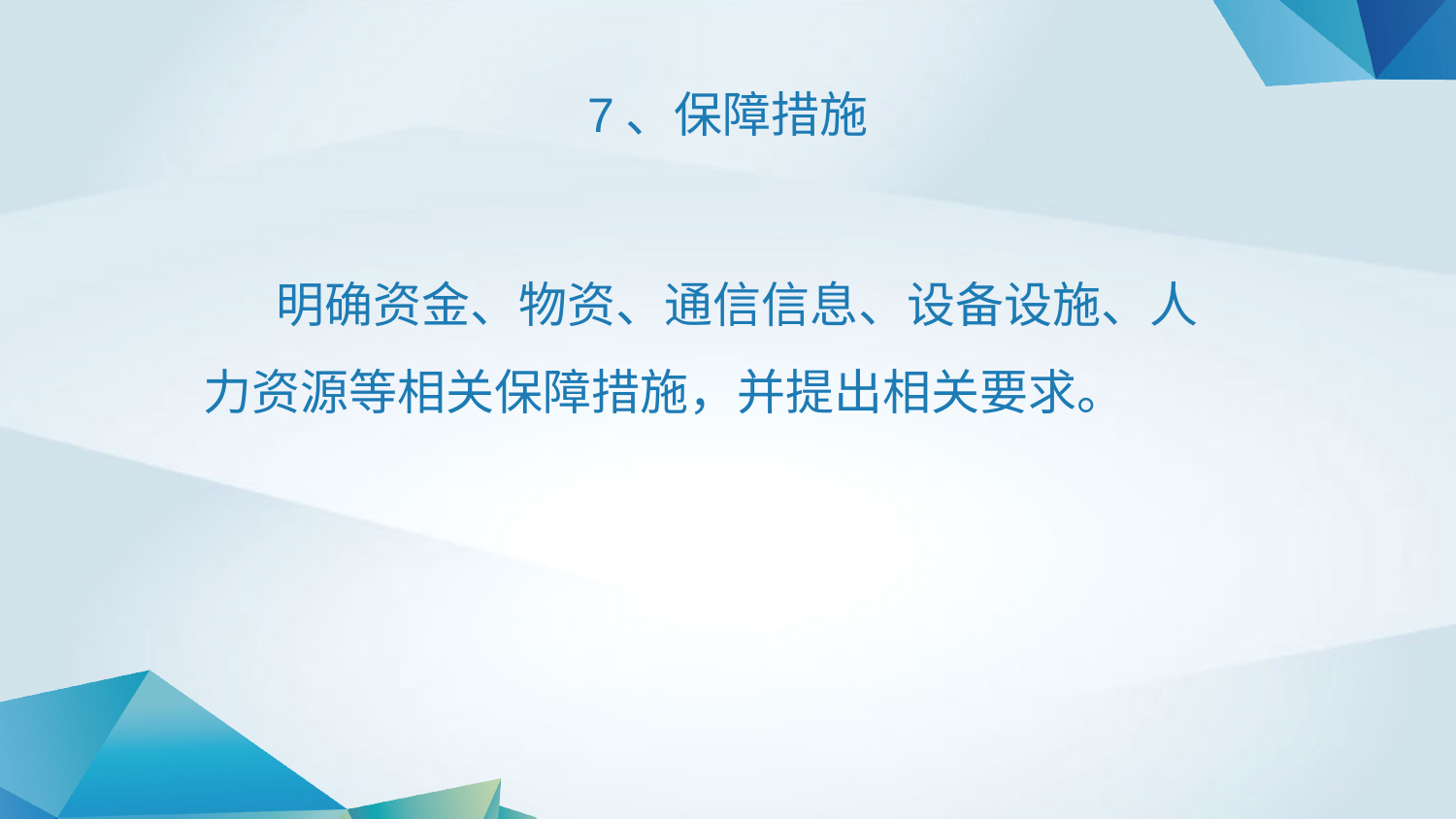

7、保障措施
明确资金、物资、通信信息、设备设施、人力资源等相关保障措施，并提出相关要求。